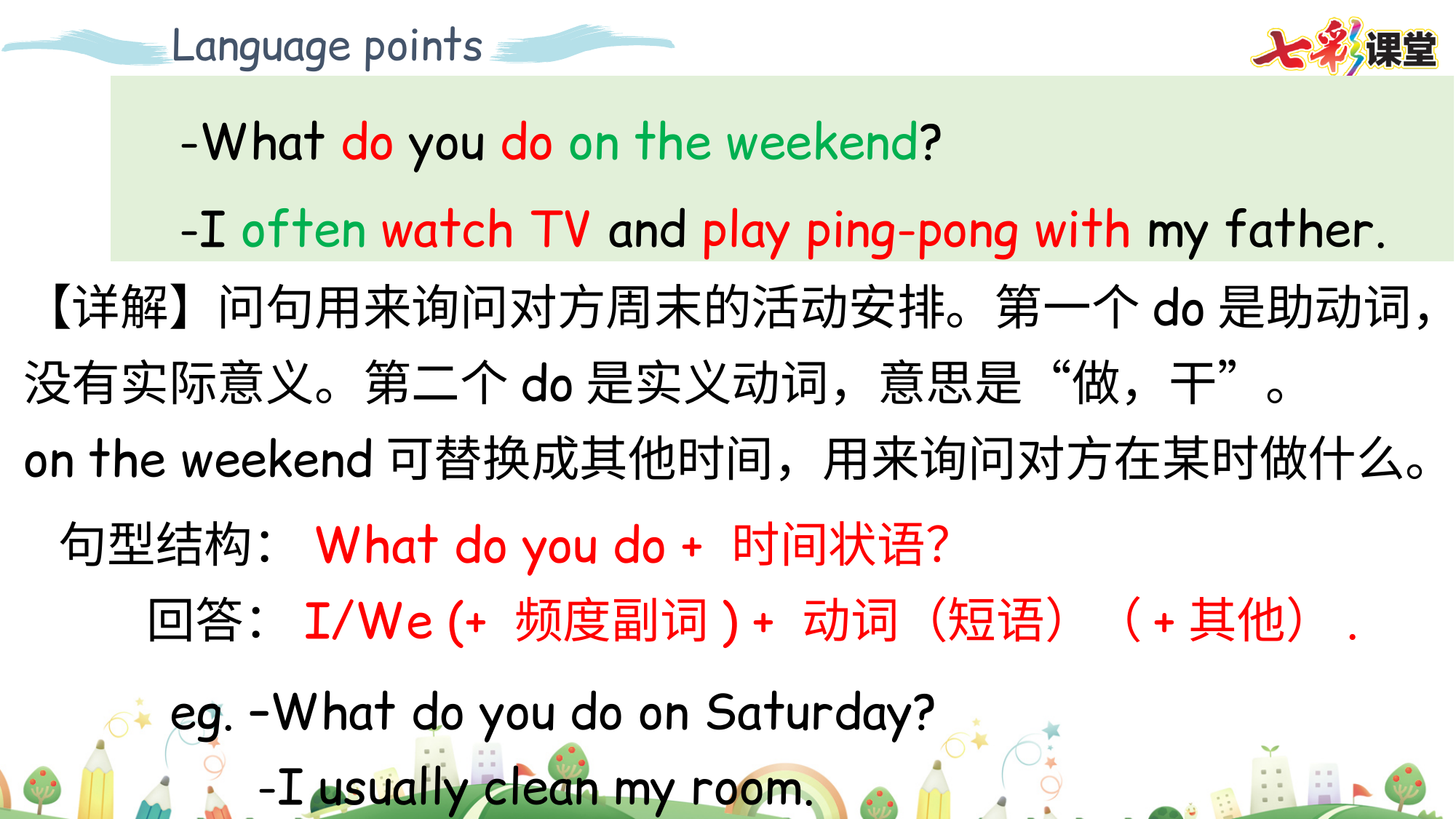

Language points

    -What do you do on the weekend?
    -I often watch TV and play ping-pong with my father.
【详解】问句用来询问对方周末的活动安排。第一个do是助动词，没有实际意义。第二个do是实义动词，意思是“做，干”。
on the weekend可替换成其他时间，用来询问对方在某时做什么。
句型结构：What do you do + 时间状语？
       回答：I/We (+ 频度副词) + 动词（短语）（+其他）.
eg. –What do you do on Saturday?
      -I usually clean my room.